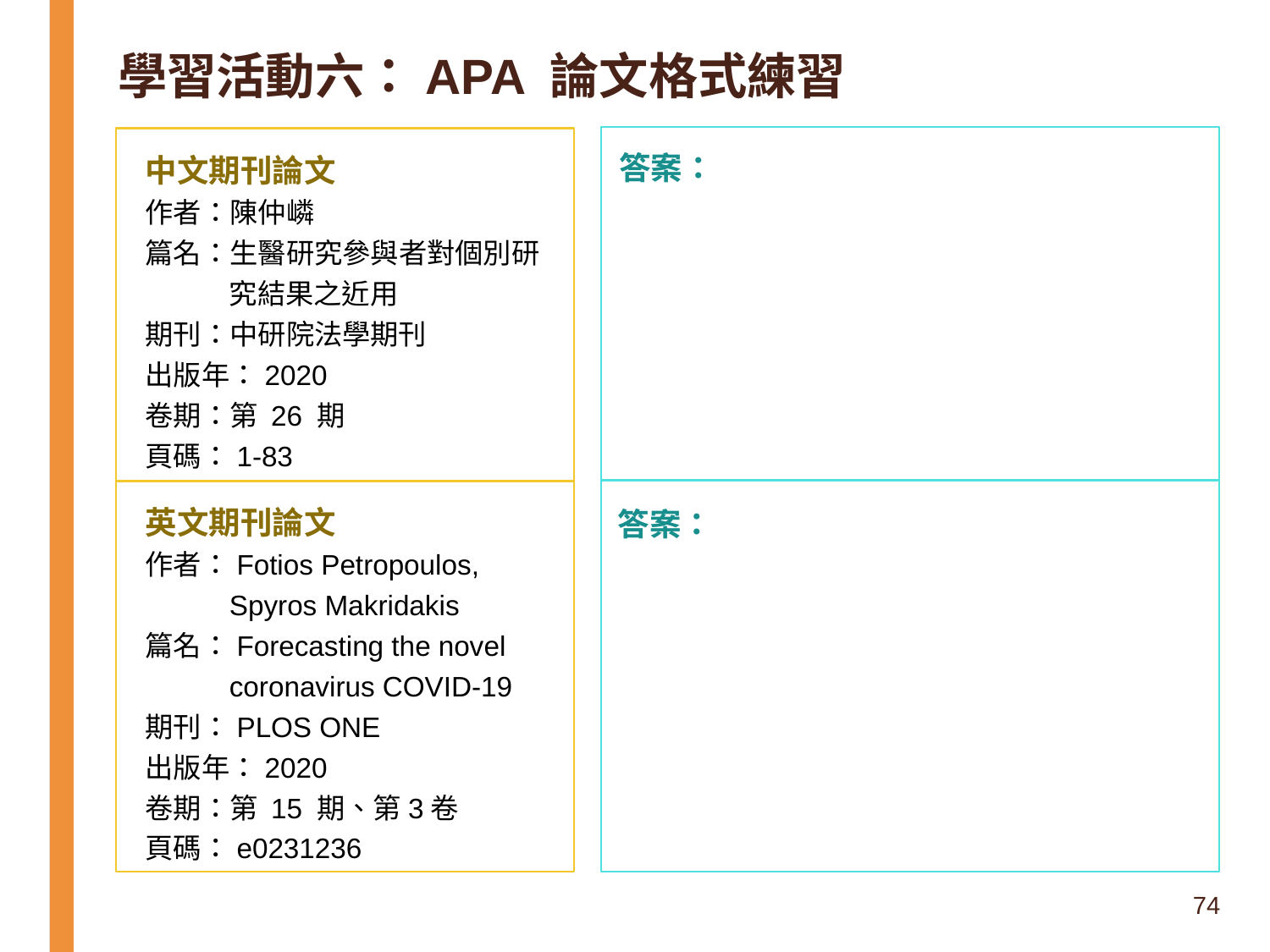

學習活動六：APA 論文格式練習

中文期刊論文
作者：陳仲嶙
篇名：生醫研究參與者對個別研究結果之近用
期刊：中研院法學期刊
出版年：2020
卷期：第 26 期
頁碼：1-83
答案：

英文期刊論文
作者：Fotios Petropoulos, Spyros Makridakis
篇名：Forecasting the novel coronavirus COVID-19
期刊：PLOS ONE
出版年：2020
卷期：第 15 期、第3卷
頁碼：e0231236
答案：

74